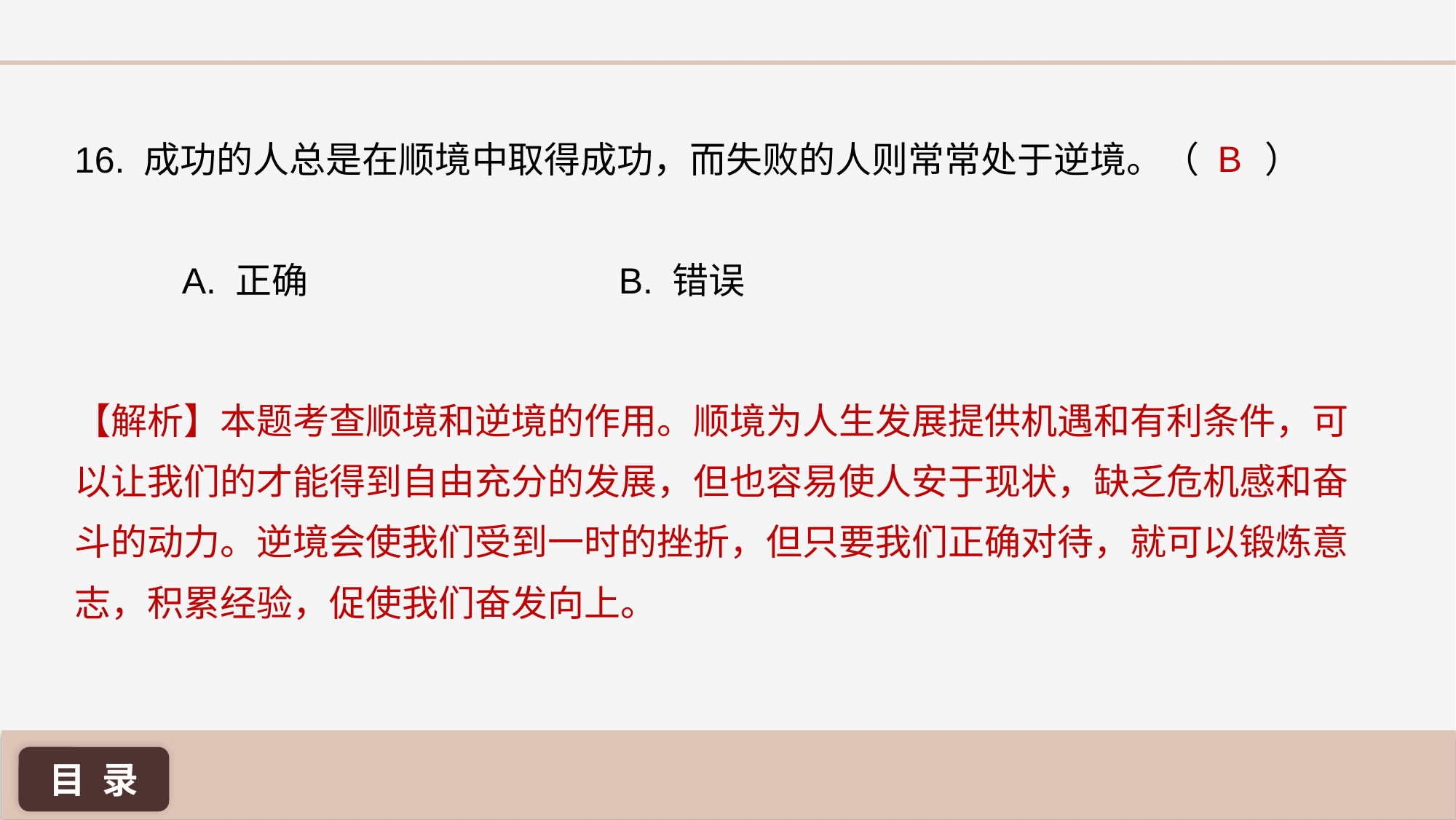

B
16. 成功的人总是在顺境中取得成功，而失败的人则常常处于逆境。（        ）
A. 正确 			B. 错误
【解析】本题考查顺境和逆境的作用。顺境为人生发展提供机遇和有利条件，可以让我们的才能得到自由充分的发展，但也容易使人安于现状，缺乏危机感和奋斗的动力。逆境会使我们受到一时的挫折，但只要我们正确对待，就可以锻炼意志，积累经验，促使我们奋发向上。